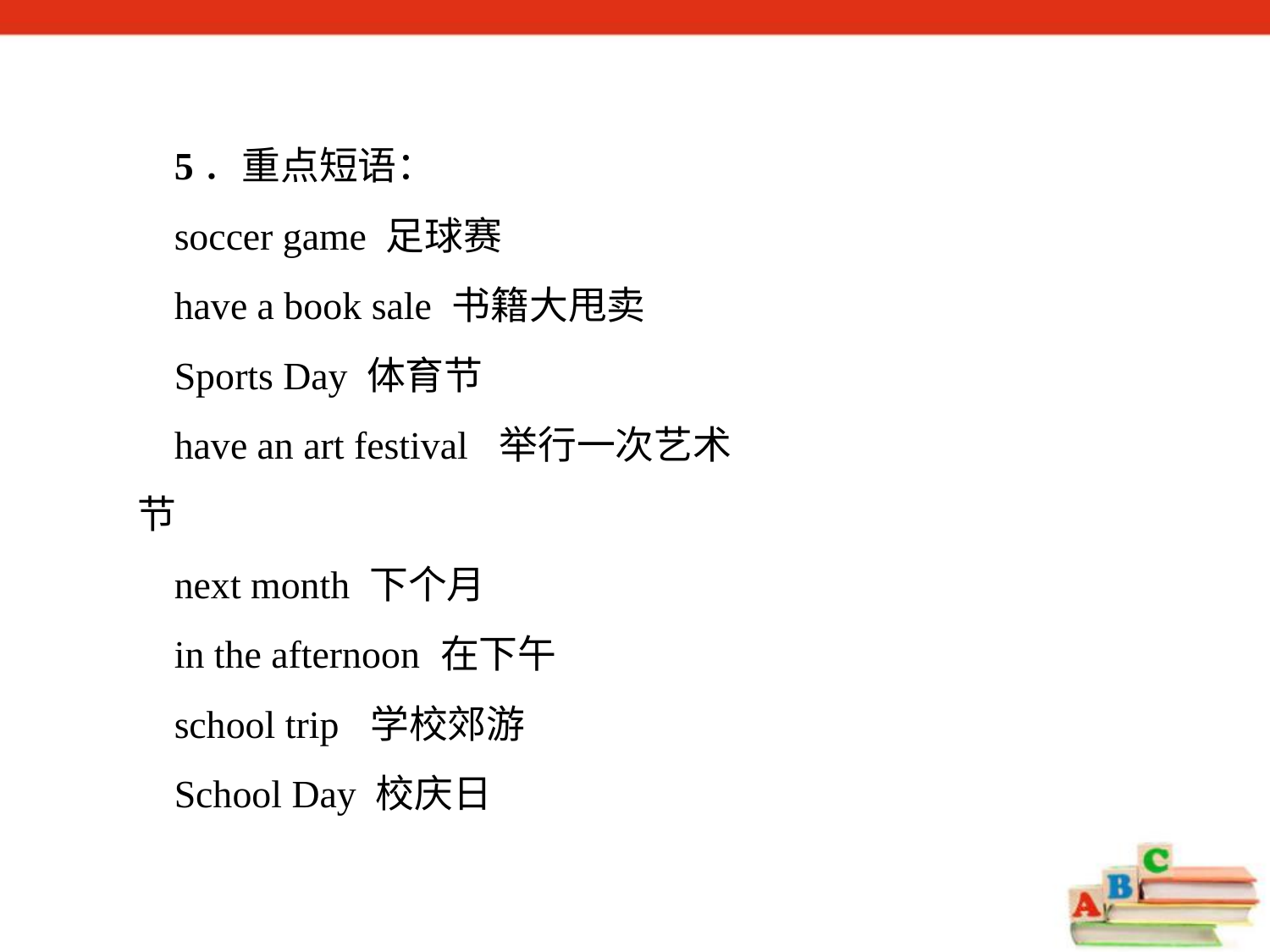

5．重点短语：
soccer game 足球赛
have a book sale 书籍大甩卖
Sports Day 体育节
have an art festival  举行一次艺术节
next month 下个月
in the afternoon 在下午
school trip  学校郊游
School Day 校庆日